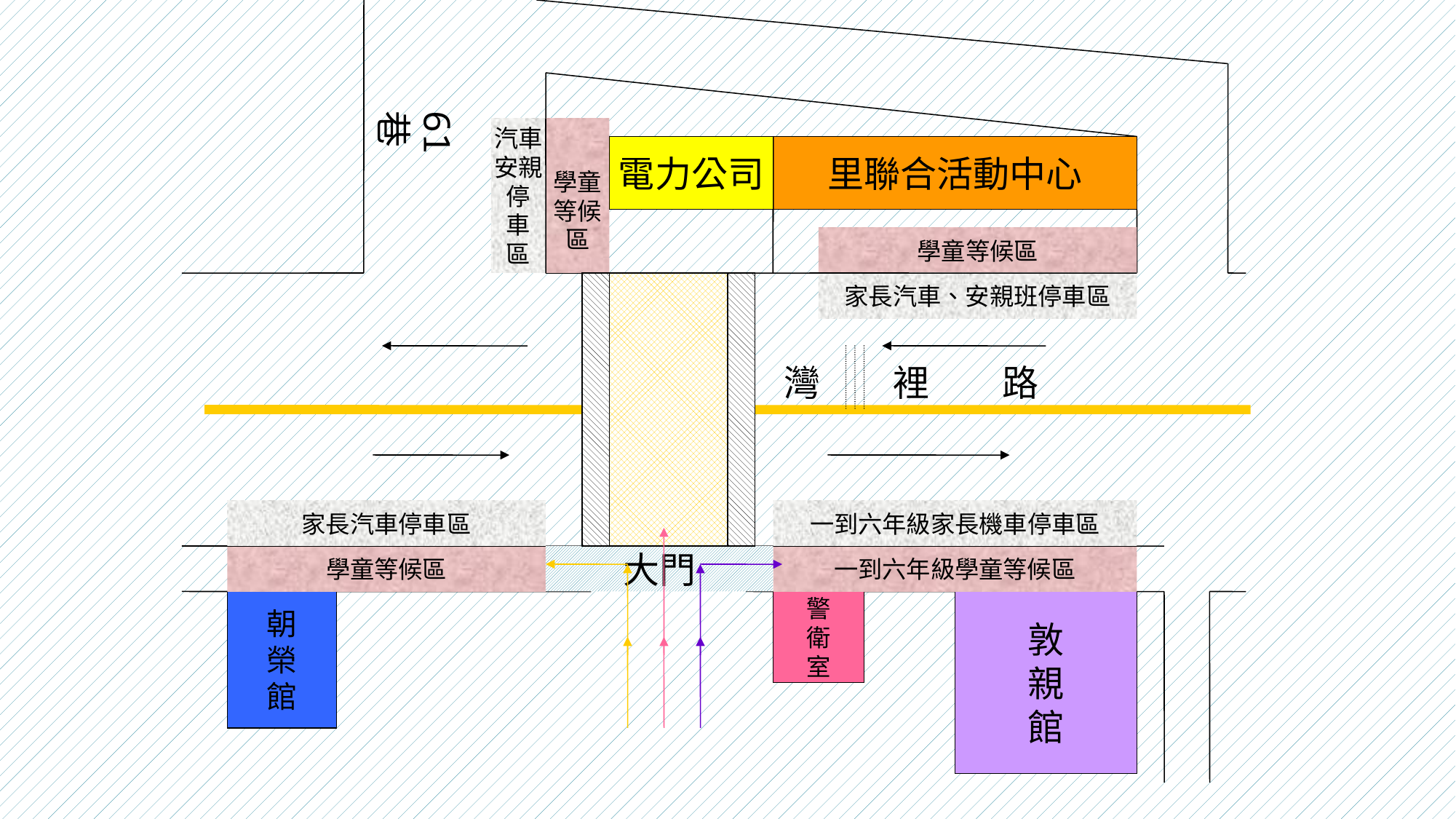

61巷
汽車
安親
停
車
區

學童
等候
區

電力公司
里聯合活動中心

學童等候區

家長汽車、安親班停車區

灣　　裡　　路

家長汽車停車區
一到六年級家長機車停車區

學童等候區
大門
一到六年級學童等候區

朝
榮
館

警
衛
室
敦
親
館